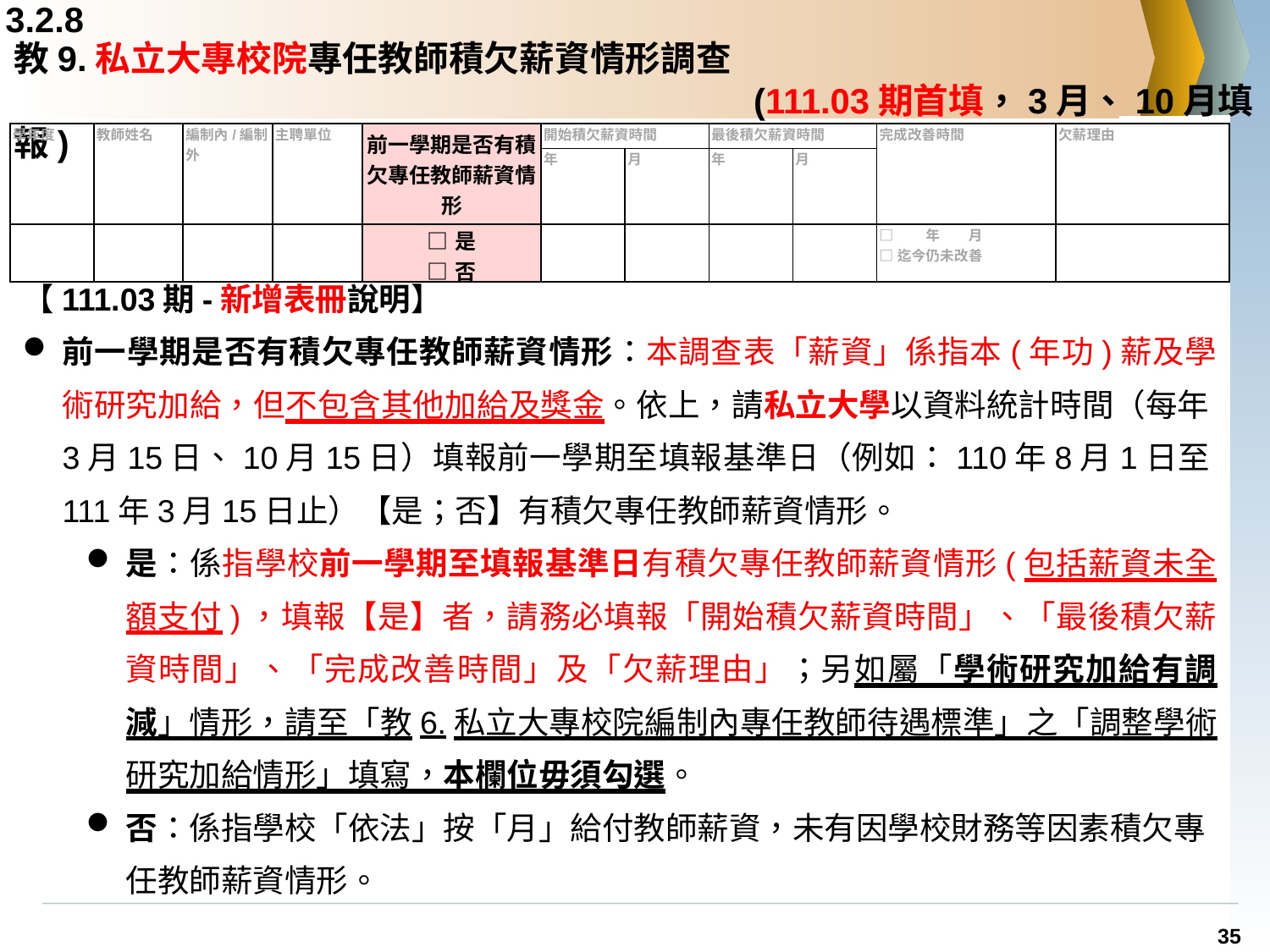

3.2.8
# 教9.私立大專校院專任教師積欠薪資情形調查 (111.03期首填，3月、10月填報)
| 學年度 | 教師姓名 | 編制內/編制外 | 主聘單位 | 前一學期是否有積欠專任教師薪資情形 | 開始積欠薪資時間 |  | 最後積欠薪資時間 |  | 完成改善時間 | 欠薪理由 |
| --- | --- | --- | --- | --- | --- | --- | --- | --- | --- | --- |
|  |  |  |  |  | 年 | 月 | 年 | 月 |  |  |
|  |  |  |  | □是 □否 |  |  |  |  | □　　年　　月 □迄今仍未改善 |  |
【111.03期-新增表冊說明】
前一學期是否有積欠專任教師薪資情形：本調查表「薪資」係指本(年功)薪及學術研究加給，但不包含其他加給及獎金。依上，請私立大學以資料統計時間（每年3月15日、10月15日）填報前一學期至填報基準日（例如：110年8月1日至111年3月15日止）【是；否】有積欠專任教師薪資情形。
是：係指學校前一學期至填報基準日有積欠專任教師薪資情形(包括薪資未全額支付)，填報【是】者，請務必填報「開始積欠薪資時間」、「最後積欠薪資時間」、「完成改善時間」及「欠薪理由」；另如屬「學術研究加給有調減」情形，請至「教6.私立大專校院編制內專任教師待遇標準」之「調整學術研究加給情形」填寫，本欄位毋須勾選。
否：係指學校「依法」按「月」給付教師薪資，未有因學校財務等因素積欠專任教師薪資情形。